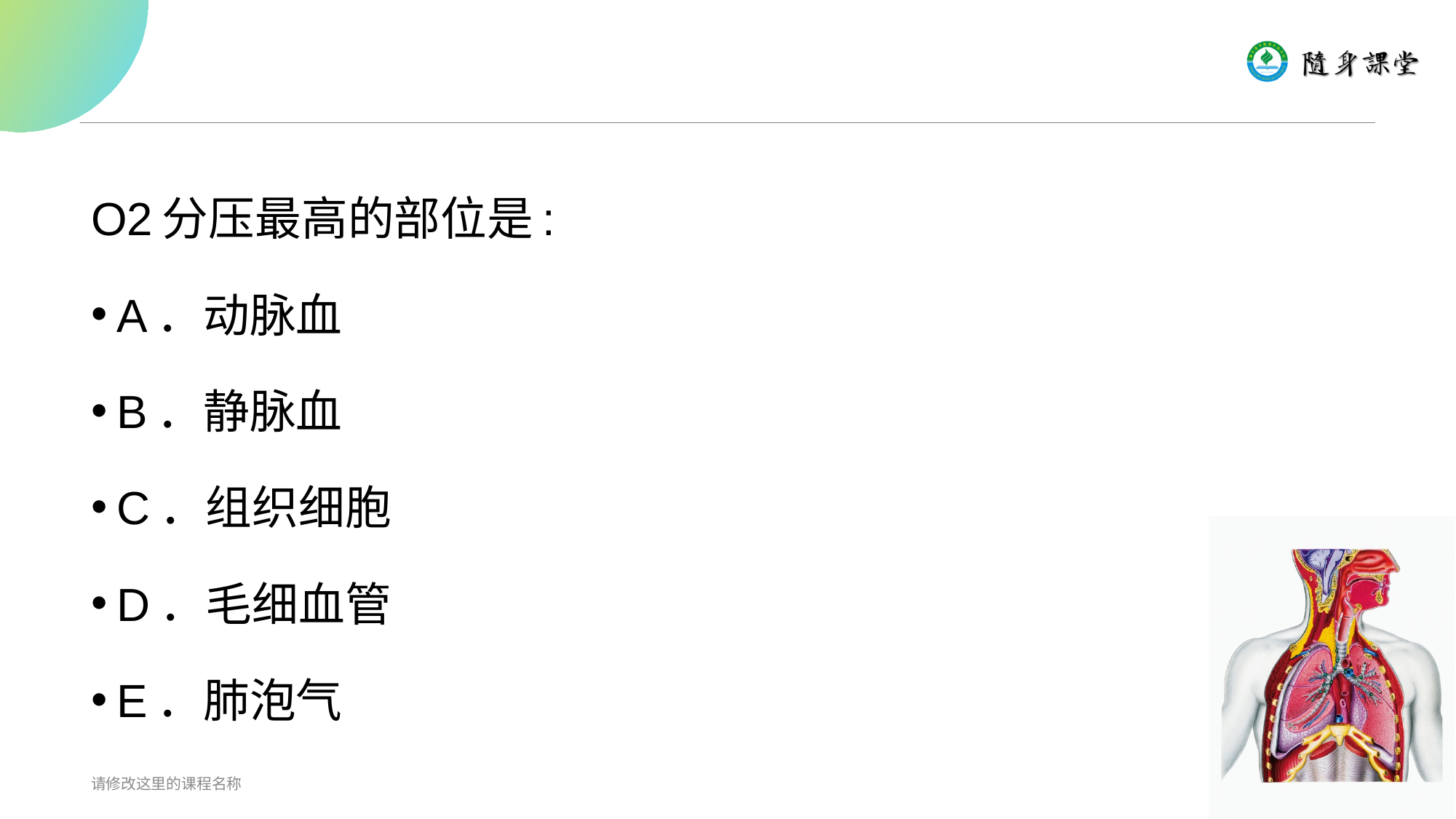

#
O2分压最高的部位是:
A．动脉血
B．静脉血
C．组织细胞
D．毛细血管
E．肺泡气
请修改这里的课程名称
72